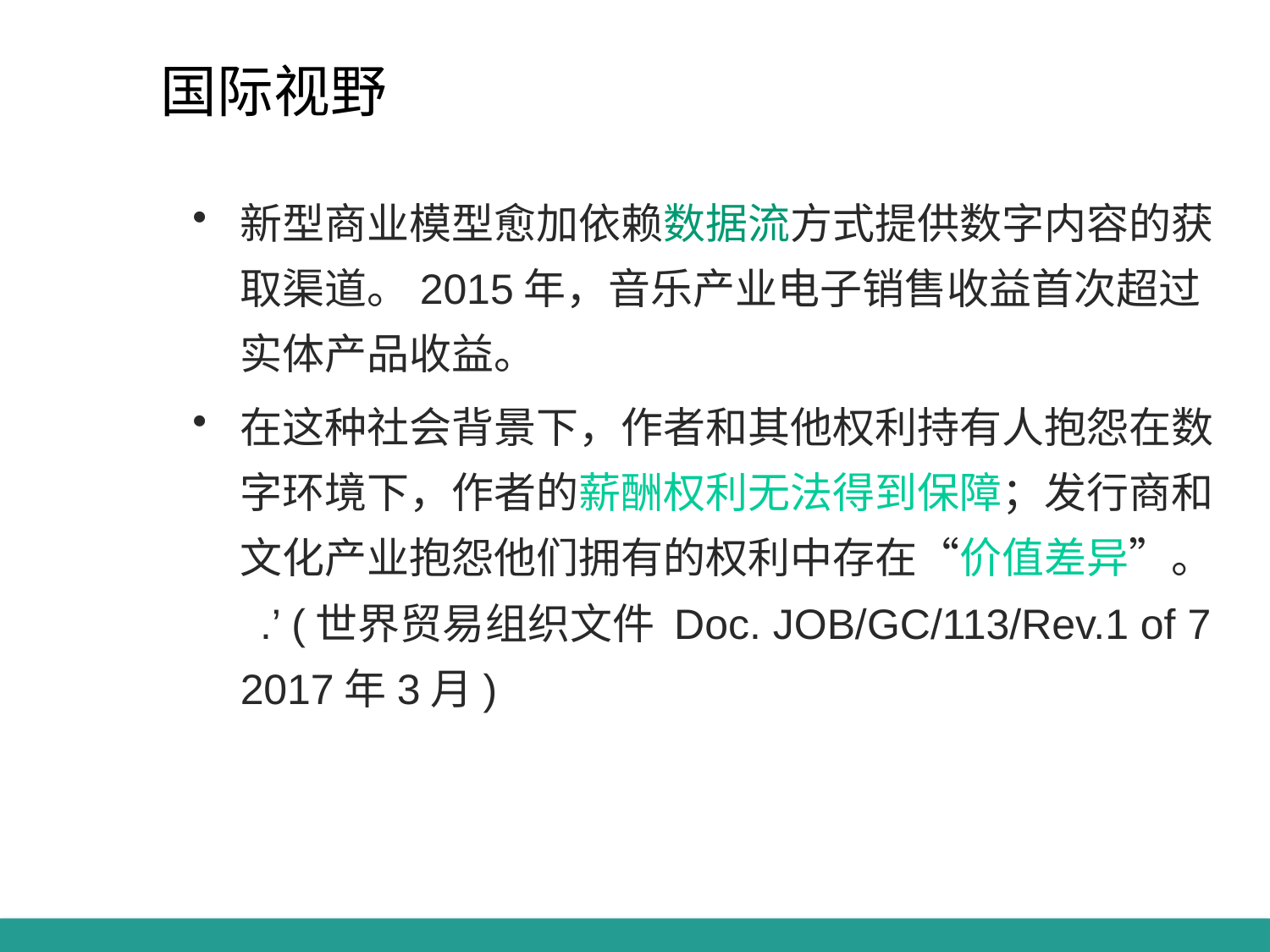

# 国际视野
新型商业模型愈加依赖数据流方式提供数字内容的获取渠道。2015年，音乐产业电子销售收益首次超过实体产品收益。
在这种社会背景下，作者和其他权利持有人抱怨在数字环境下，作者的薪酬权利无法得到保障；发行商和文化产业抱怨他们拥有的权利中存在“价值差异”。 .’ (世界贸易组织文件 Doc. JOB/GC/113/Rev.1 of 7 2017年3月)